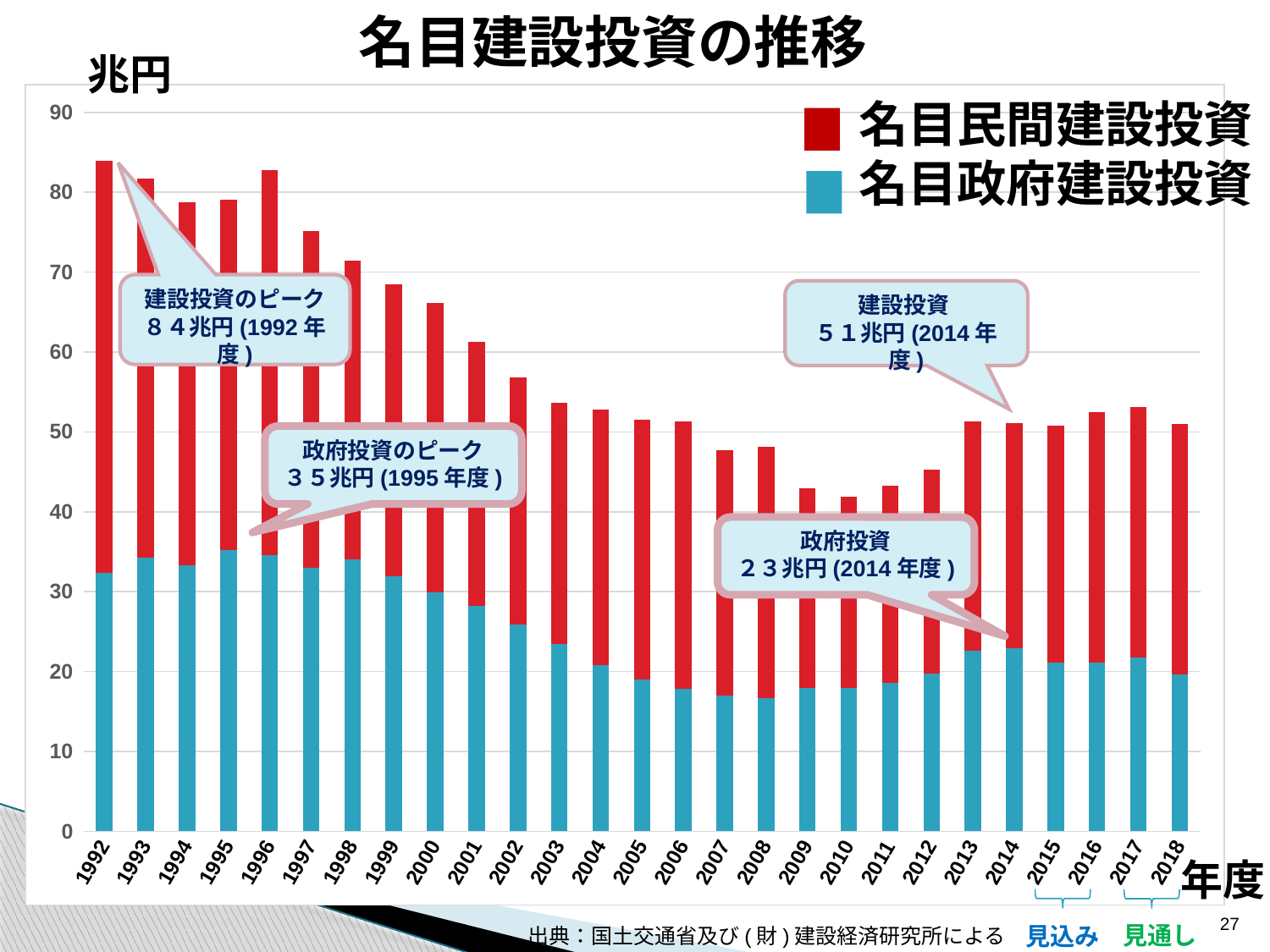

名目建設投資の推移
兆円

### Chart

| Category |  |  |
|---|---|---|
| 1992 | 32.3343 | 51.6365 |
| 1993 | 34.2083 | 47.485 |
| 1994 | 33.2547 | 45.4976 |
| 1995 | 35.1986 | 43.8182 |
| 1996 | 34.5775 | 48.2302 |
| 1997 | 32.9642 | 42.2263 |
| 1998 | 33.993 | 37.4339 |
| 1999 | 31.9379 | 36.566 |
| 2000 | 29.9601 | 36.2347 |
| 2001 | 28.1931 | 33.0944 |
| 2002 | 25.9174 | 30.9227 |
| 2003 | 23.4509 | 30.2371 |
| 2004 | 20.8282 | 31.9964 |
| 2005 | 18.9738 | 32.5938 |
| 2006 | 17.7965 | 33.5316 |
| 2007 | 16.9463 | 30.7498 |
| 2008 | 16.7177 | 31.434 |
| 2009 | 17.9348 | 25.0301 |
| 2010 | 17.982 | 23.9462 |
| 2011 | 18.6108 | 24.6815 |
| 2012 | 19.717 | 25.5744 |
| 2013 | 22.5608 | 28.7376 |
| 2014 | 22.8616 | 28.2794 |
| 2015 | 21.12 | 29.7 |
| 2016 | 21.09 | 31.38 |
| 2017 | 21.78 | 31.33 |
| 2018 | 19.62 | 31.4 |
名目民間建設投資
名目政府建設投資

建設投資のピーク ８４兆円(1992年度)
建設投資
５１兆円(2014年度)
政府投資のピーク
３５兆円(1995年度)
政府投資
２３兆円(2014年度)
年度

27
見通し
見込み
出典：国土交通省及び(財)建設経済研究所による